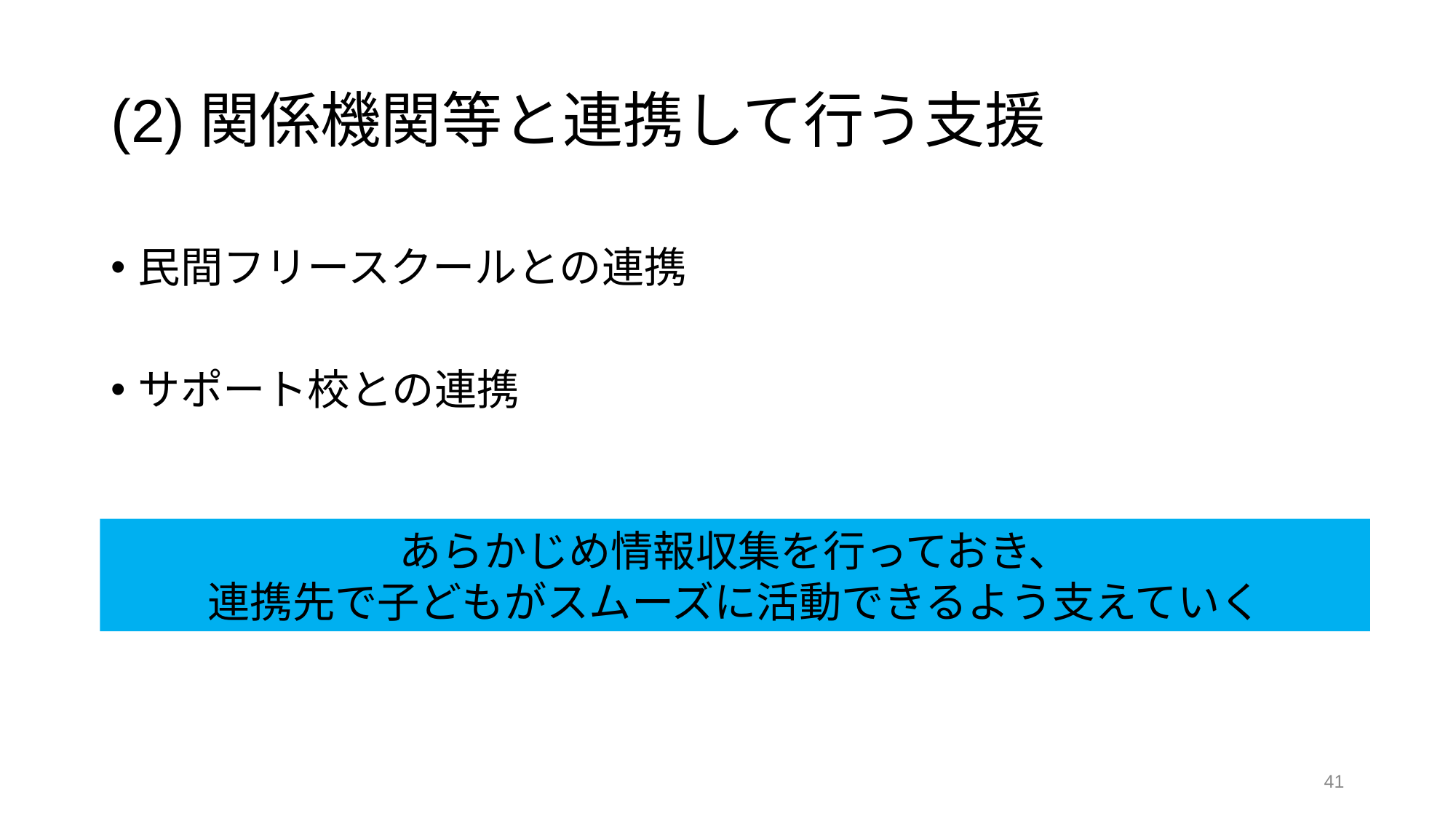

# (2)関係機関等と連携して行う支援
民間フリースクールとの連携

サポート校との連携
あらかじめ情報収集を行っておき、
連携先で子どもがスムーズに活動できるよう支えていく
41